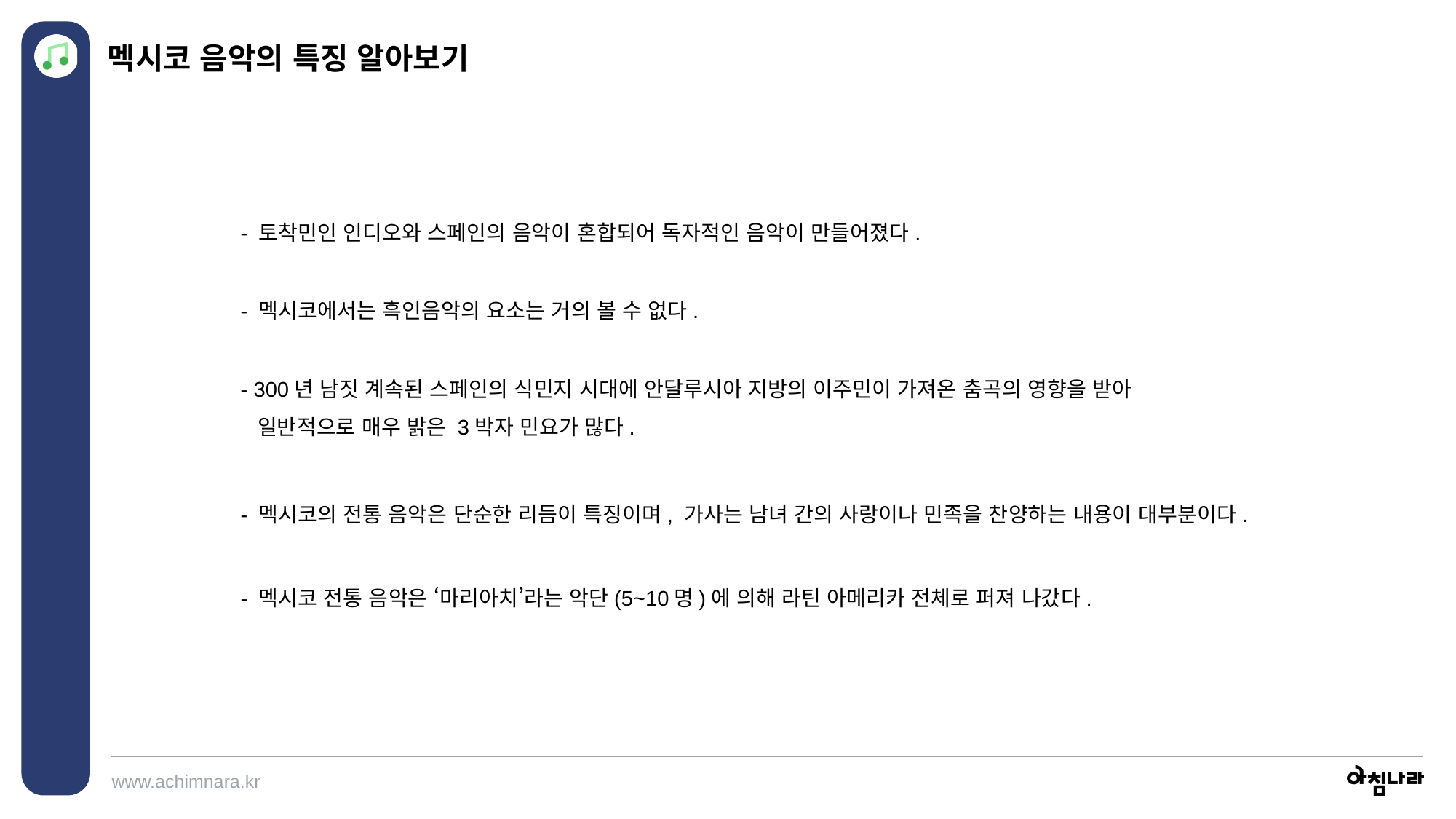

멕시코 음악의 특징 알아보기
- 토착민인 인디오와 스페인의 음악이 혼합되어 독자적인 음악이 만들어졌다.
- 멕시코에서는 흑인음악의 요소는 거의 볼 수 없다.
- 300년 남짓 계속된 스페인의 식민지 시대에 안달루시아 지방의 이주민이 가져온 춤곡의 영향을 받아
  일반적으로 매우 밝은 3박자 민요가 많다.
- 멕시코의 전통 음악은 단순한 리듬이 특징이며, 가사는 남녀 간의 사랑이나 민족을 찬양하는 내용이 대부분이다.
- 멕시코 전통 음악은 ‘마리아치’라는 악단(5~10명)에 의해 라틴 아메리카 전체로 퍼져 나갔다.